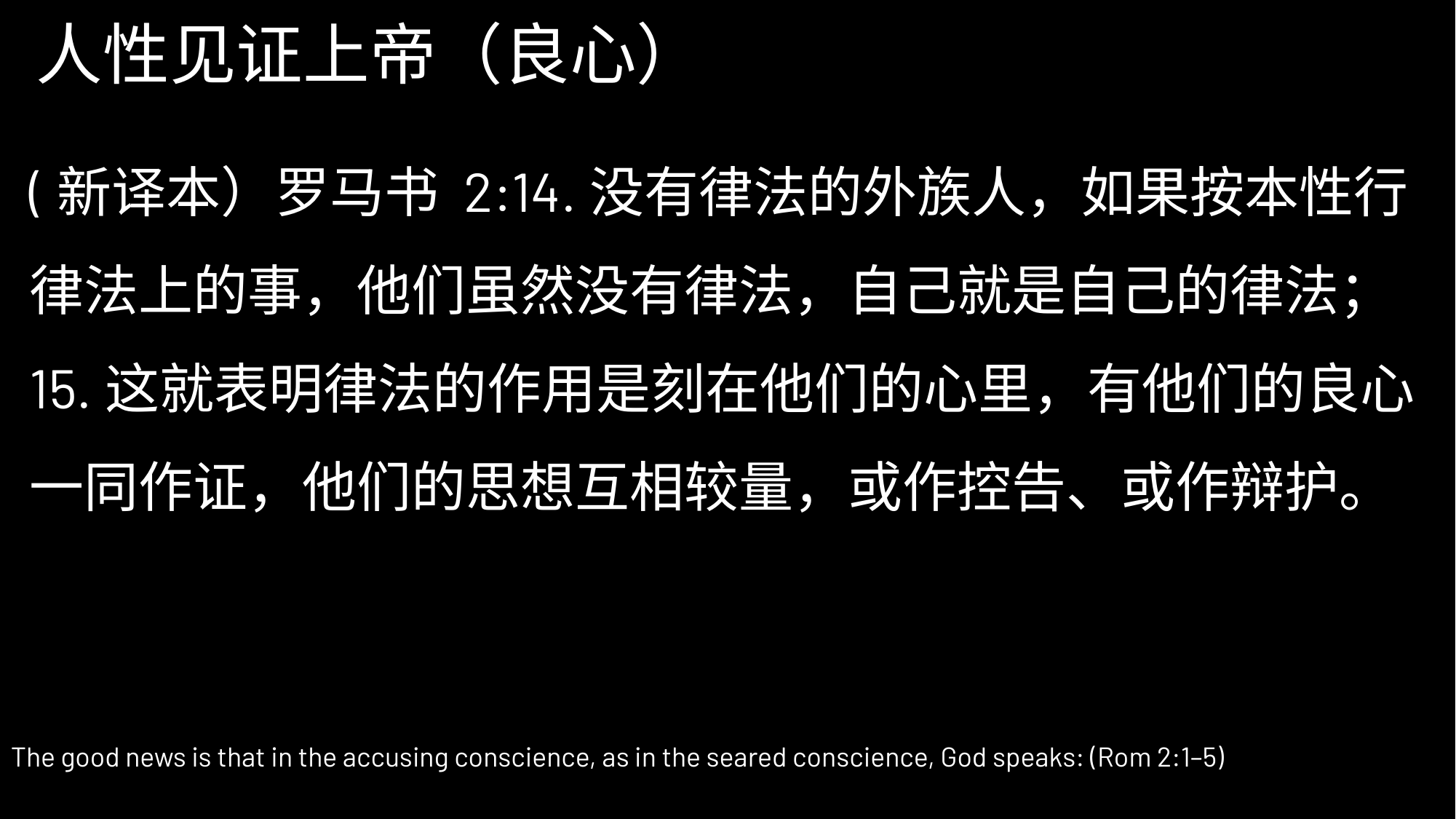

# 人性见证上帝（良心）
(新译本）罗马书 2:14.没有律法的外族人，如果按本性行律法上的事，他们虽然没有律法，自己就是自己的律法；15.这就表明律法的作用是刻在他们的心里，有他们的良心一同作证，他们的思想互相较量，或作控告、或作辩护。
The good news is that in the accusing conscience, as in the seared conscience, God speaks: (Rom 2:1–5)